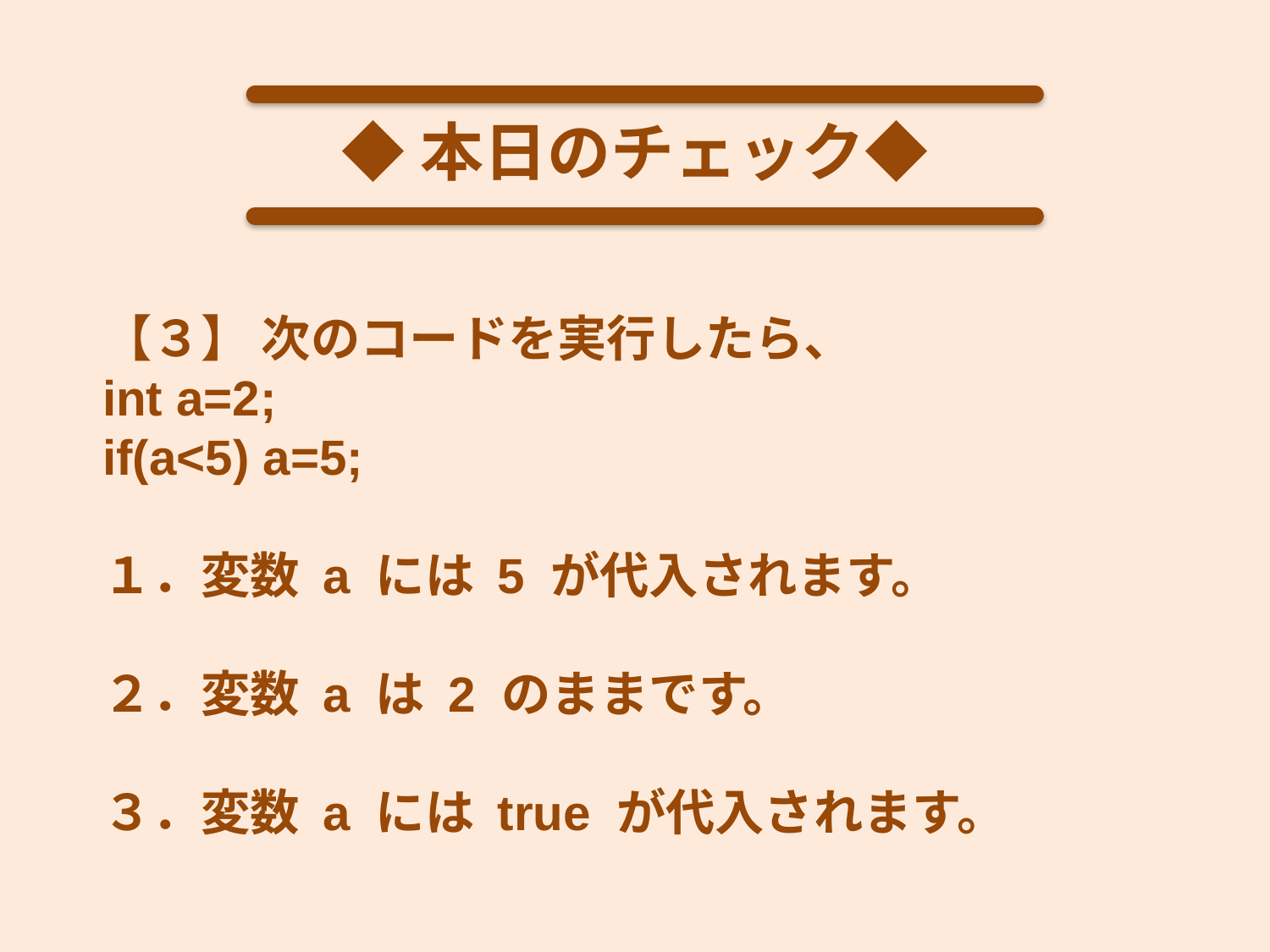

◆本日のチェック◆

【３】 次のコードを実行したら、
int a=2;
if(a<5) a=5;

１．変数 a には 5 が代入されます。

２．変数 a は 2 のままです。

３．変数 a には true が代入されます。